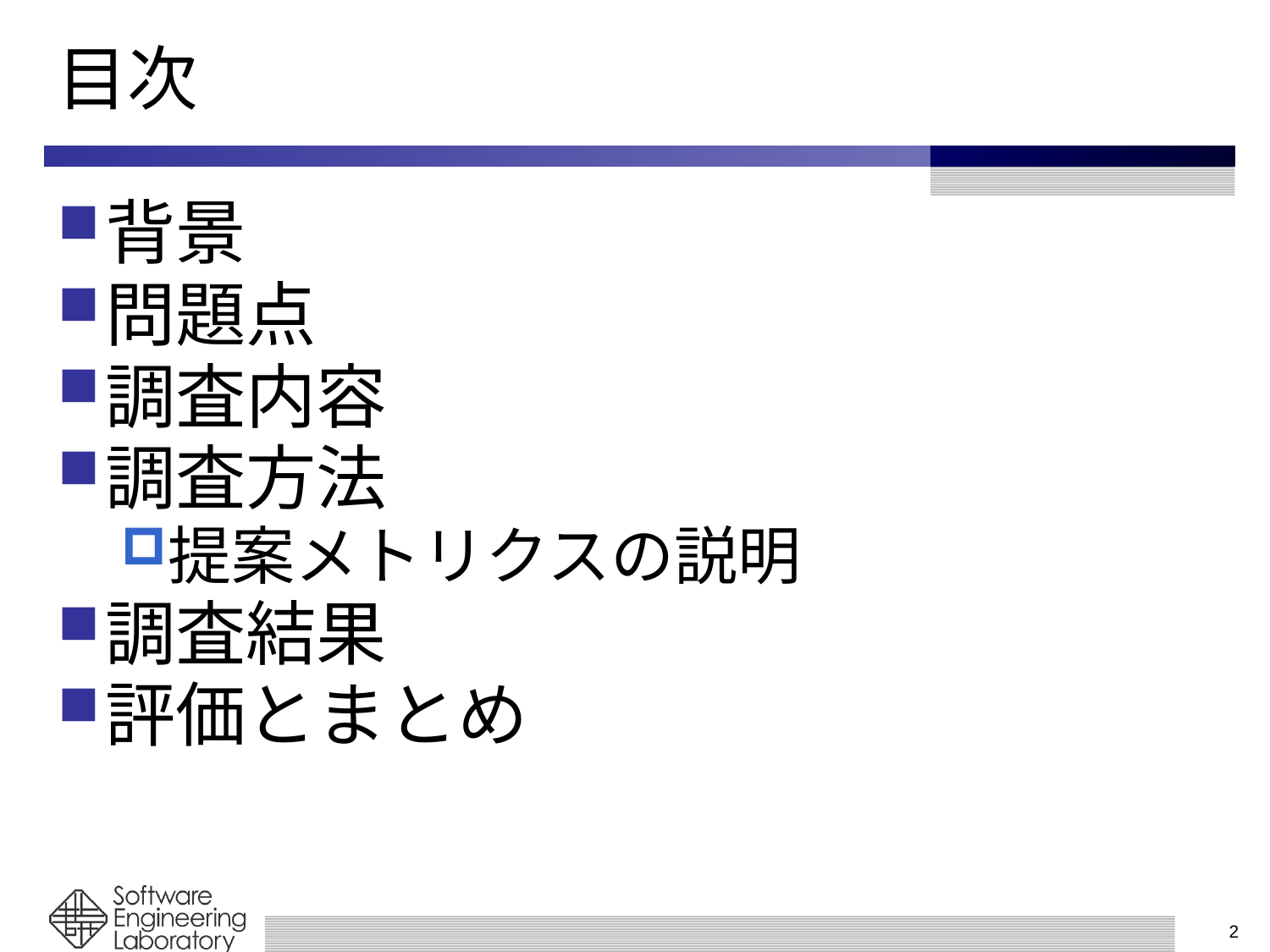

# 目次
背景
問題点
調査内容
調査方法
提案メトリクスの説明
調査結果
評価とまとめ

2